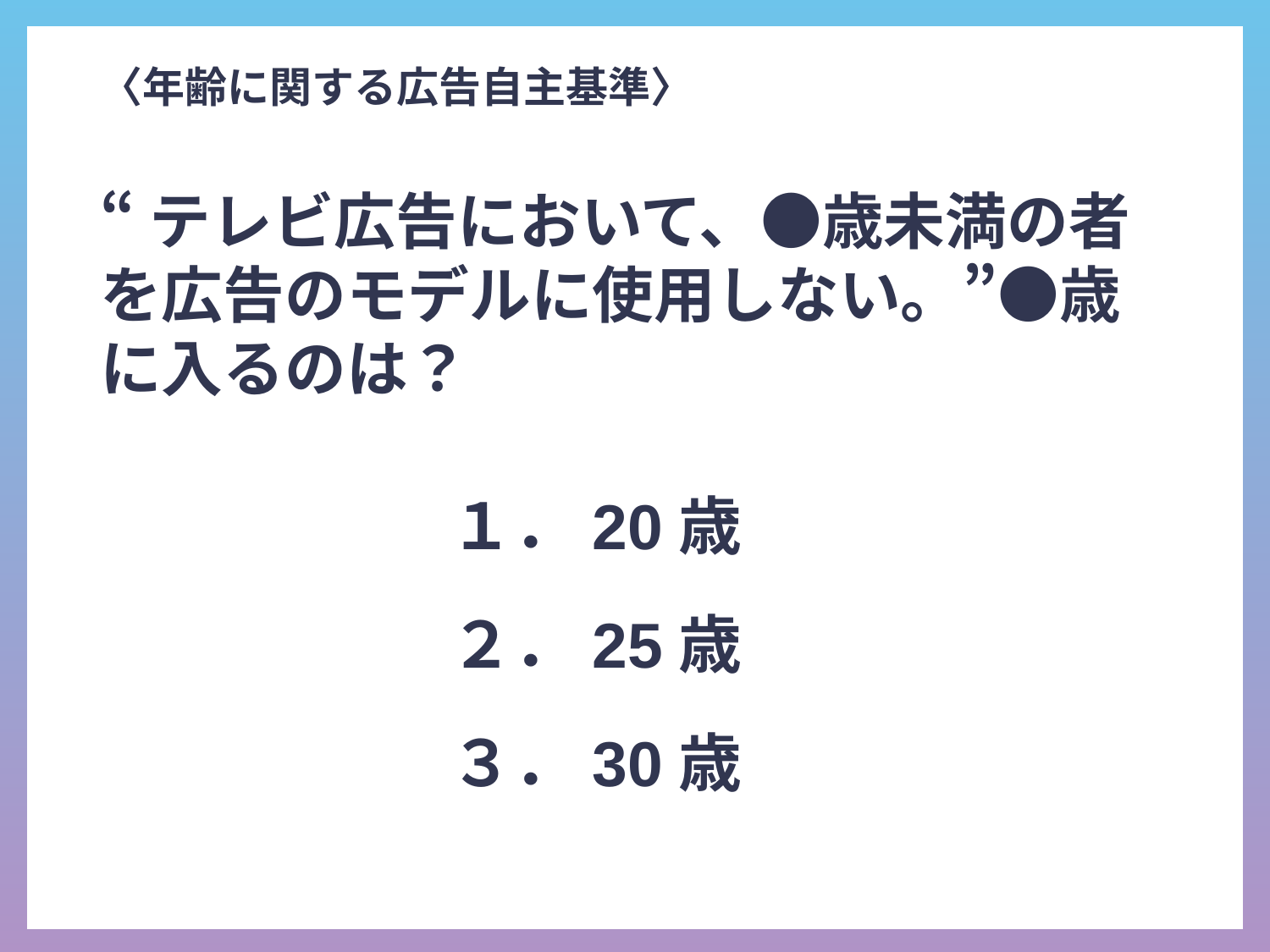

# 〈年齢に関する広告自主基準〉
“テレビ広告において、●歳未満の者を広告のモデルに使用しない。”●歳に入るのは？
１．20歳

２．25歳

３．30歳